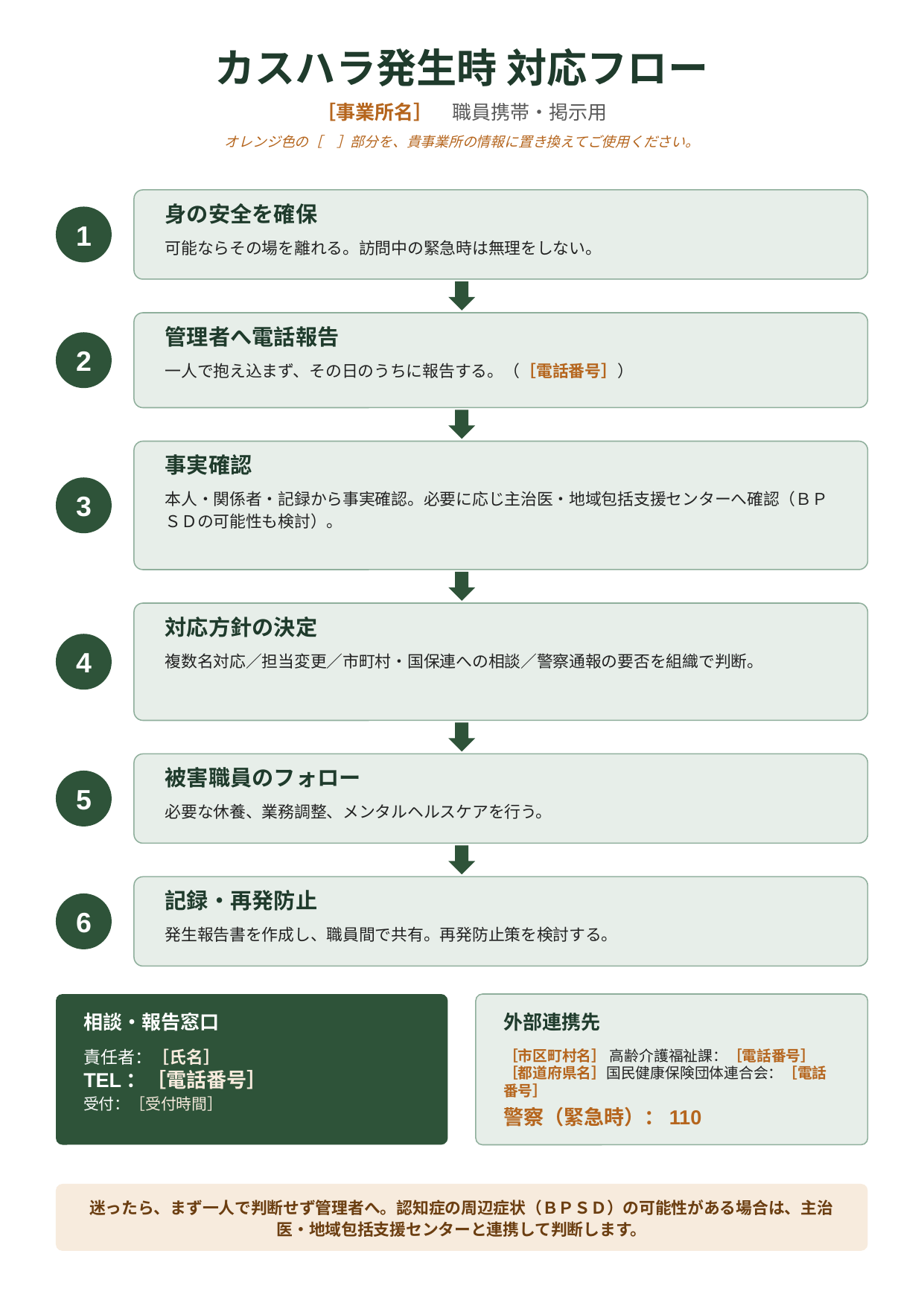

カスハラ発生時 対応フロー
［事業所名］　職員携帯・掲示用
オレンジ色の［　］部分を、貴事業所の情報に置き換えてご使用ください。

身の安全を確保

1
可能ならその場を離れる。訪問中の緊急時は無理をしない。

管理者へ電話報告

2
一人で抱え込まず、その日のうちに報告する。（［電話番号］）

事実確認

3
本人・関係者・記録から事実確認。必要に応じ主治医・地域包括支援センターへ確認（ＢＰＳＤの可能性も検討）。

対応方針の決定

4
複数名対応／担当変更／市町村・国保連への相談／警察通報の要否を組織で判断。

被害職員のフォロー

5
必要な休養、業務調整、メンタルヘルスケアを行う。

記録・再発防止

6
発生報告書を作成し、職員間で共有。再発防止策を検討する。

相談・報告窓口
外部連携先
責任者：［氏名］
TEL：［電話番号］
受付：［受付時間］
［市区町村名］ 高齢介護福祉課：［電話番号］
［都道府県名］国民健康保険団体連合会：［電話番号］
警察（緊急時）：110

迷ったら、まず一人で判断せず管理者へ。認知症の周辺症状（ＢＰＳＤ）の可能性がある場合は、主治医・地域包括支援センターと連携して判断します。